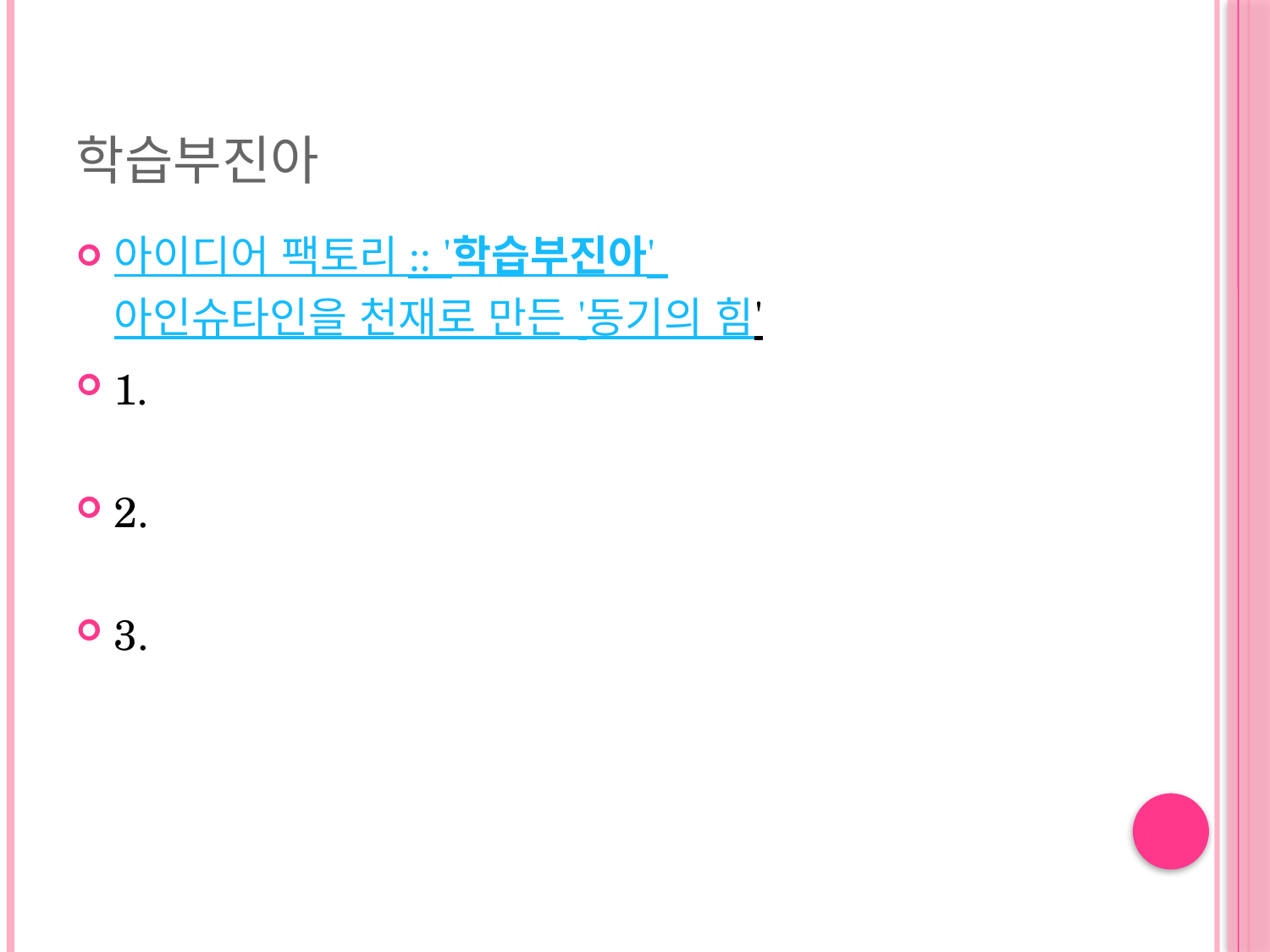

# 학습부진아
아이디어 팩토리 :: '학습부진아' 아인슈타인을 천재로 만든 '동기의 힘'
1.

2.

3.